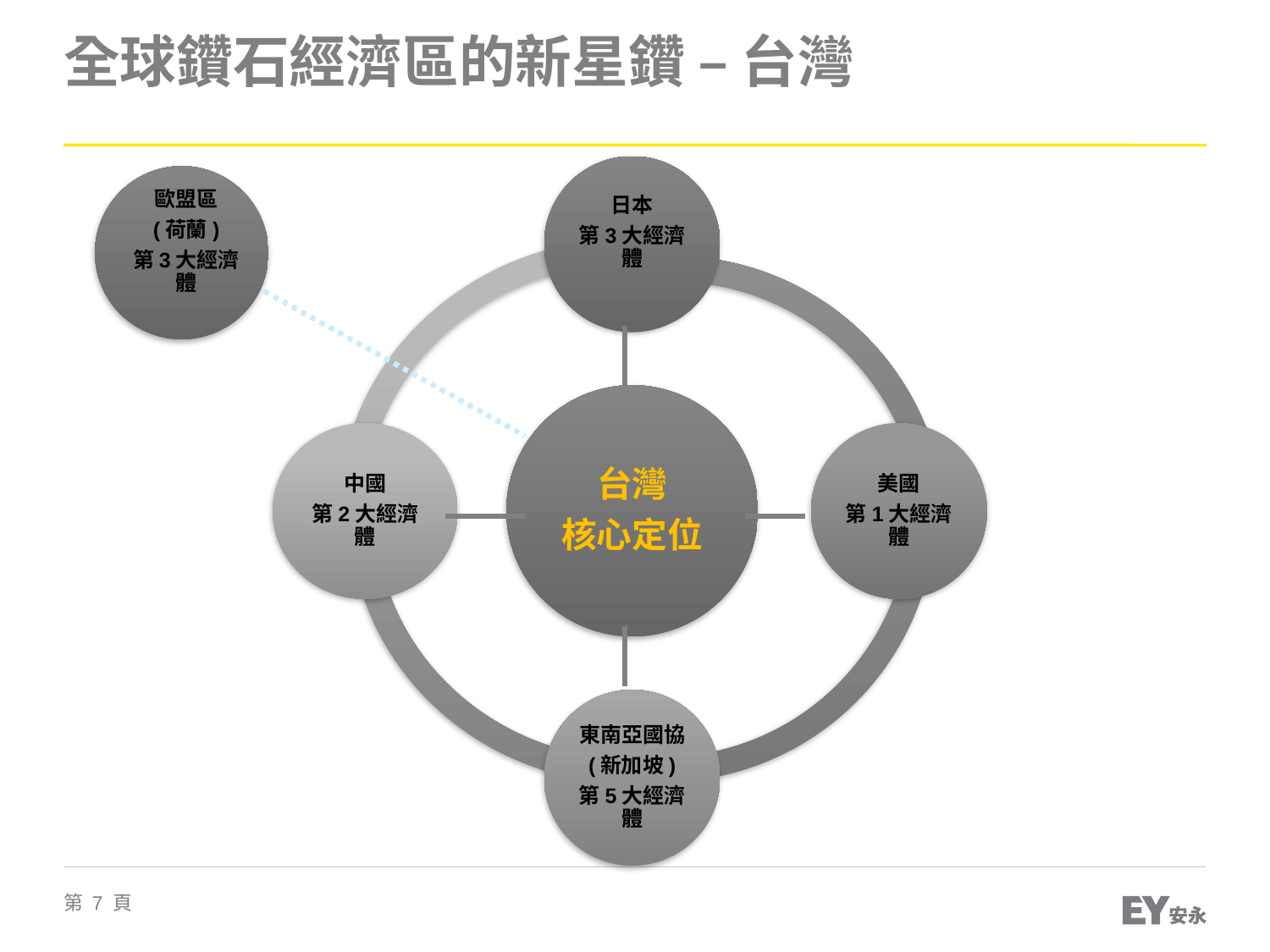

# 全球鑽石經濟區的新星鑽 – 台灣
台灣
核心定位
日本
第3大經濟體
美國
第1大經濟體
東南亞國協
(新加坡)
第5大經濟體
中國
第2大經濟體

歐盟區
(荷蘭)
第3大經濟體